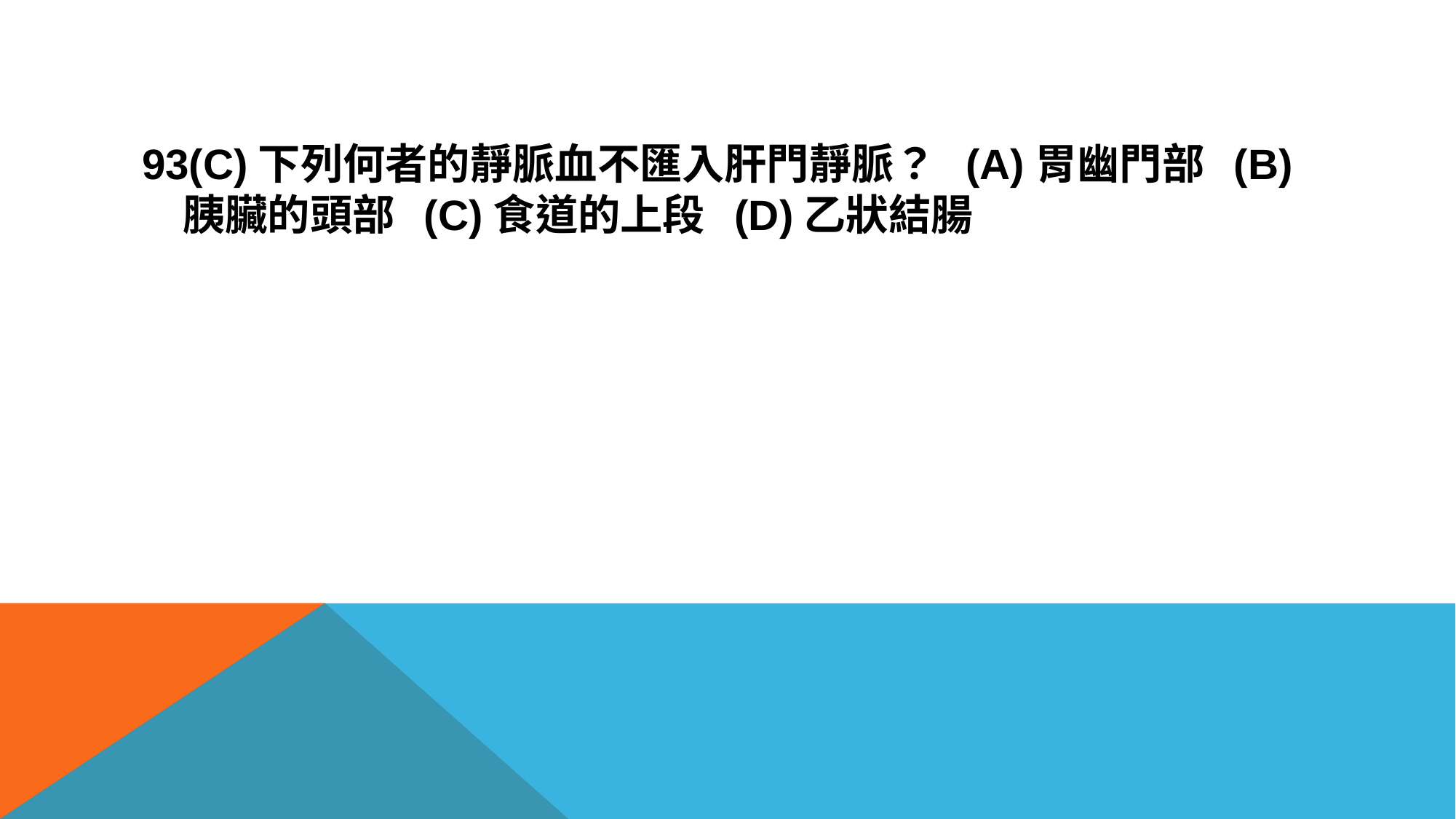

#
93(C)下列何者的靜脈血不匯入肝門靜脈？  (A)胃幽門部  (B)胰臟的頭部  (C)食道的上段  (D)乙狀結腸